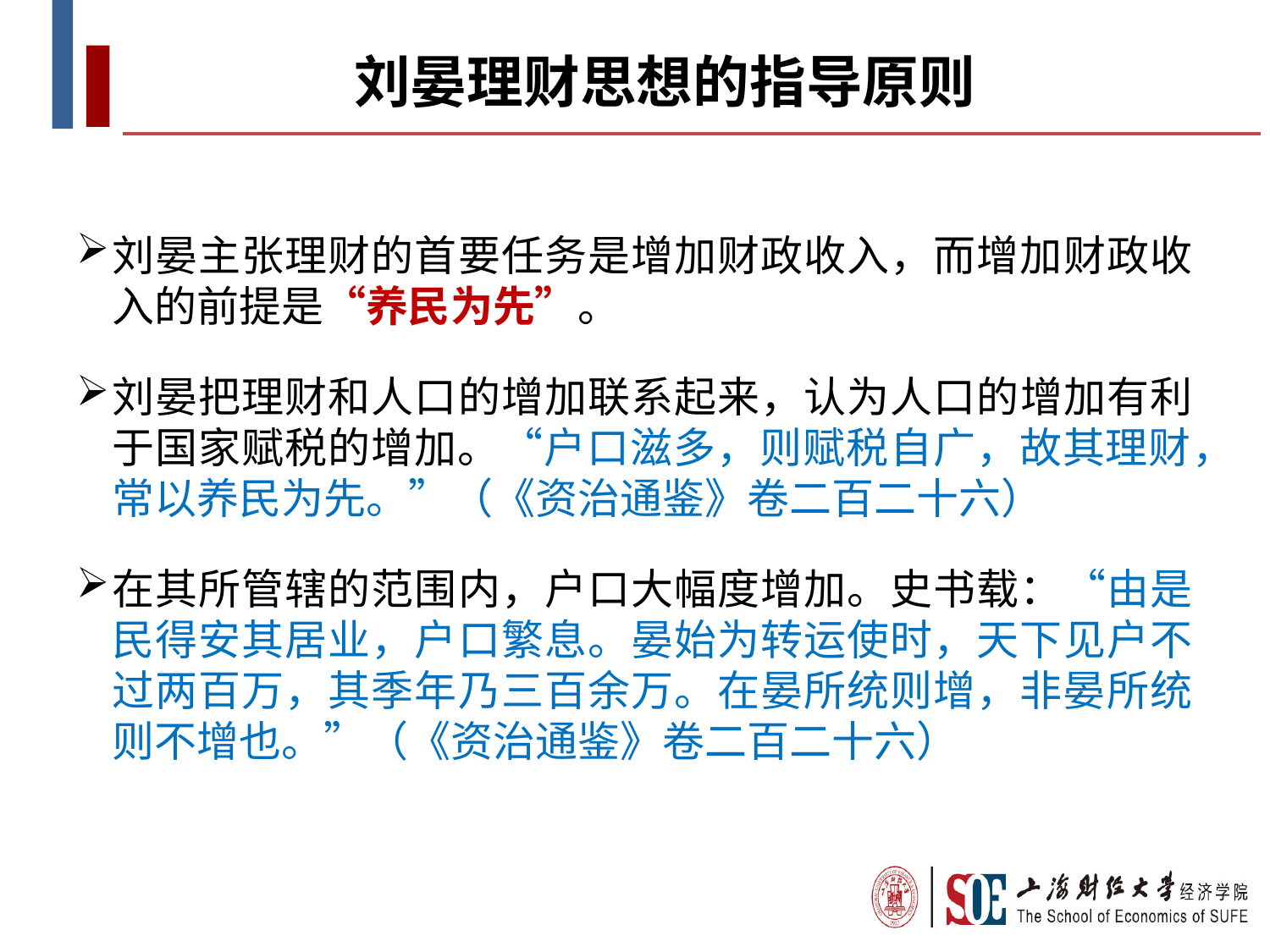

# 刘晏理财思想的指导原则
刘晏主张理财的首要任务是增加财政收入，而增加财政收入的前提是“养民为先”。
刘晏把理财和人口的增加联系起来，认为人口的增加有利于国家赋税的增加。“户口滋多，则赋税自广，故其理财，常以养民为先。”（《资治通鉴》卷二百二十六）
在其所管辖的范围内，户口大幅度增加。史书载：“由是民得安其居业，户口繁息。晏始为转运使时，天下见户不过两百万，其季年乃三百余万。在晏所统则增，非晏所统则不增也。”（《资治通鉴》卷二百二十六）